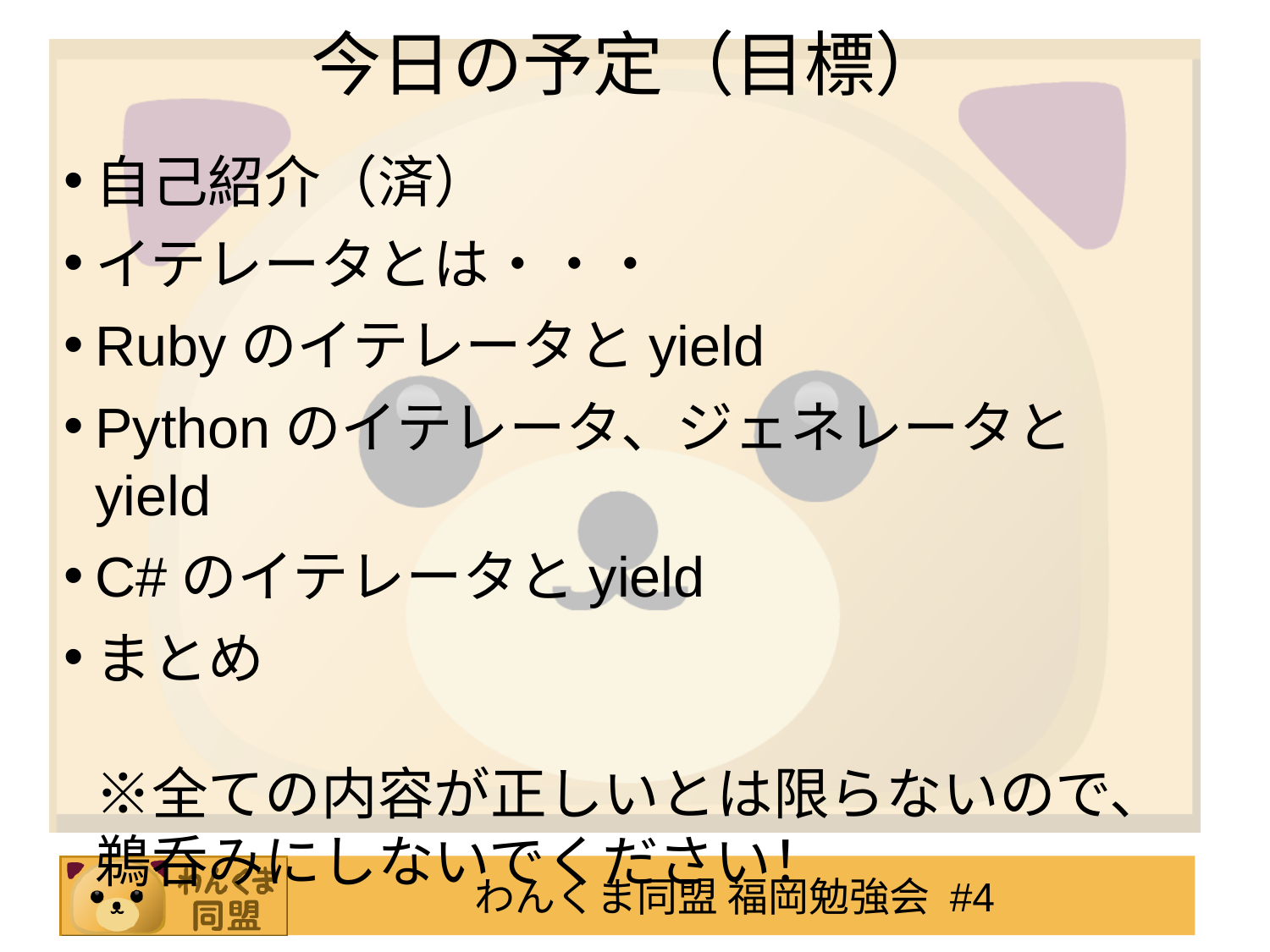

# 今日の予定（目標）
自己紹介（済）
イテレータとは・・・
Rubyのイテレータとyield
Pythonのイテレータ、ジェネレータとyield
C#のイテレータとyield
まとめ
※全ての内容が正しいとは限らないので、鵜呑みにしないでください！